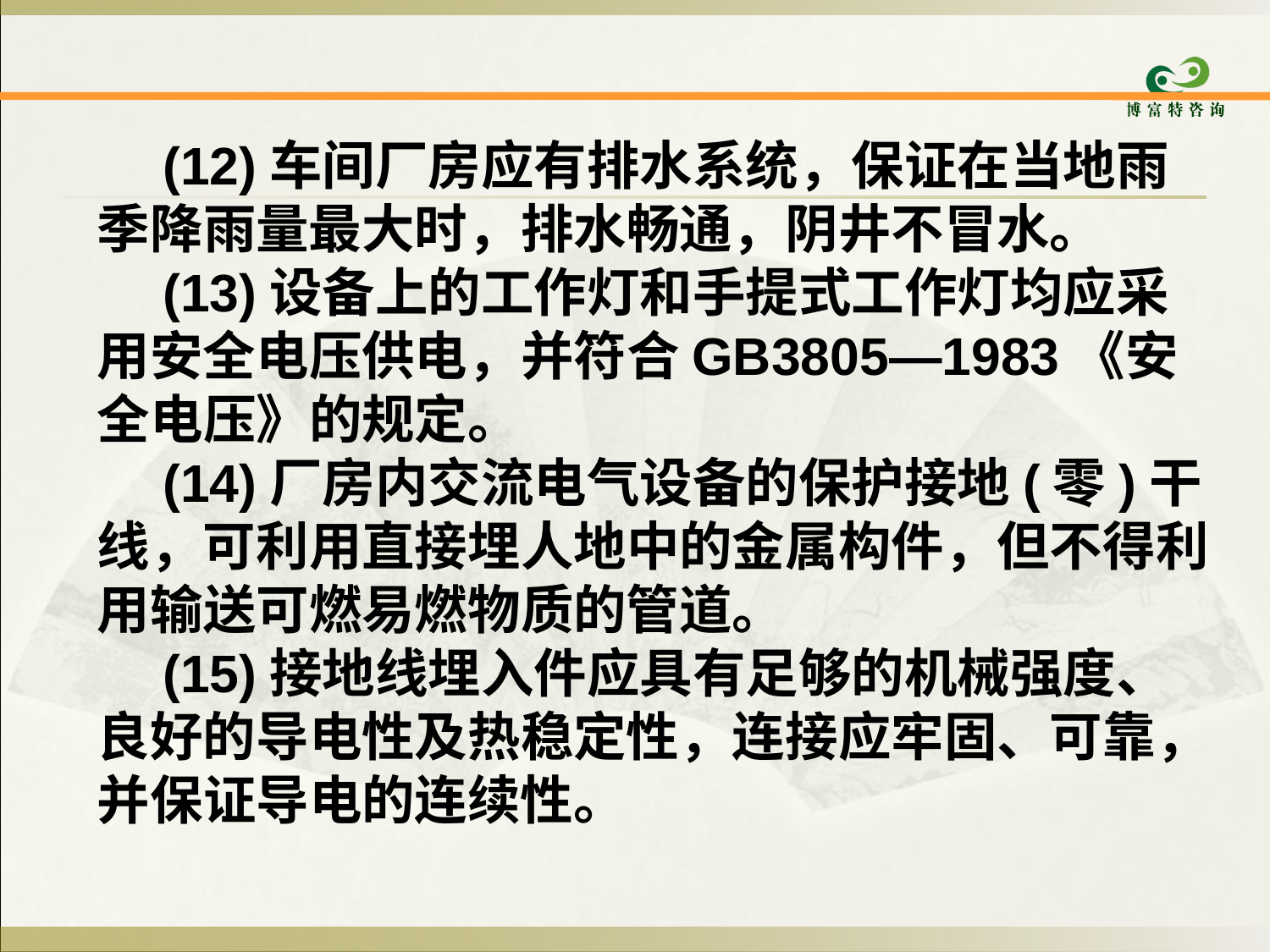

(12)车间厂房应有排水系统，保证在当地雨季降雨量最大时，排水畅通，阴井不冒水。
　(13)设备上的工作灯和手提式工作灯均应采用安全电压供电，并符合GB3805—1983《安全电压》的规定。
　(14)厂房内交流电气设备的保护接地(零)干线，可利用直接埋人地中的金属构件，但不得利用输送可燃易燃物质的管道。
　(15)接地线埋入件应具有足够的机械强度、良好的导电性及热稳定性，连接应牢固、可靠，并保证导电的连续性。
81